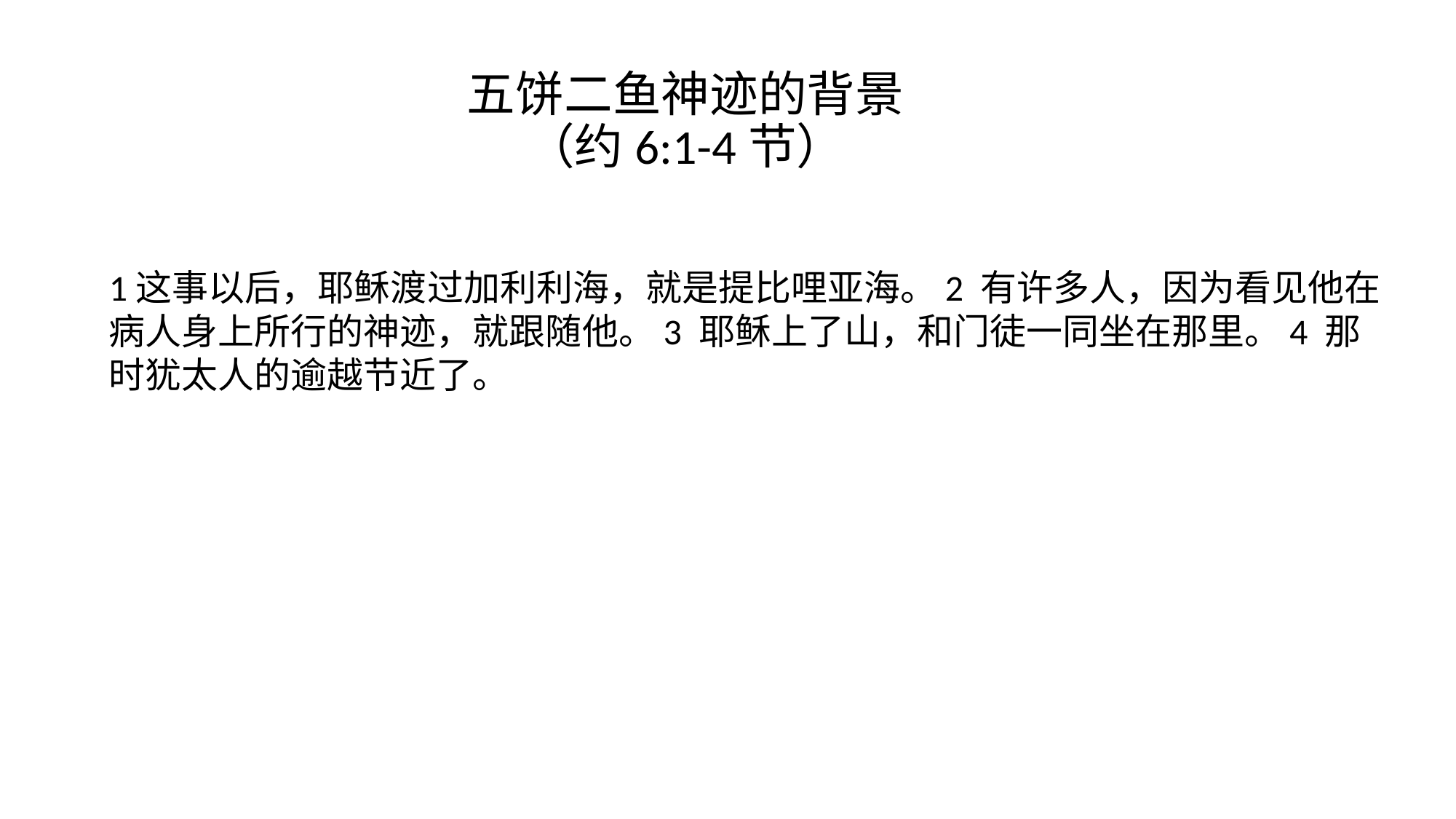

# 五饼二鱼神迹的背景 （约6:1-4节）
1这事以后，耶稣渡过加利利海，就是提比哩亚海。2 有许多人，因为看见他在病人身上所行的神迹，就跟随他。3 耶稣上了山，和门徒一同坐在那里。4 那时犹太人的逾越节近了。